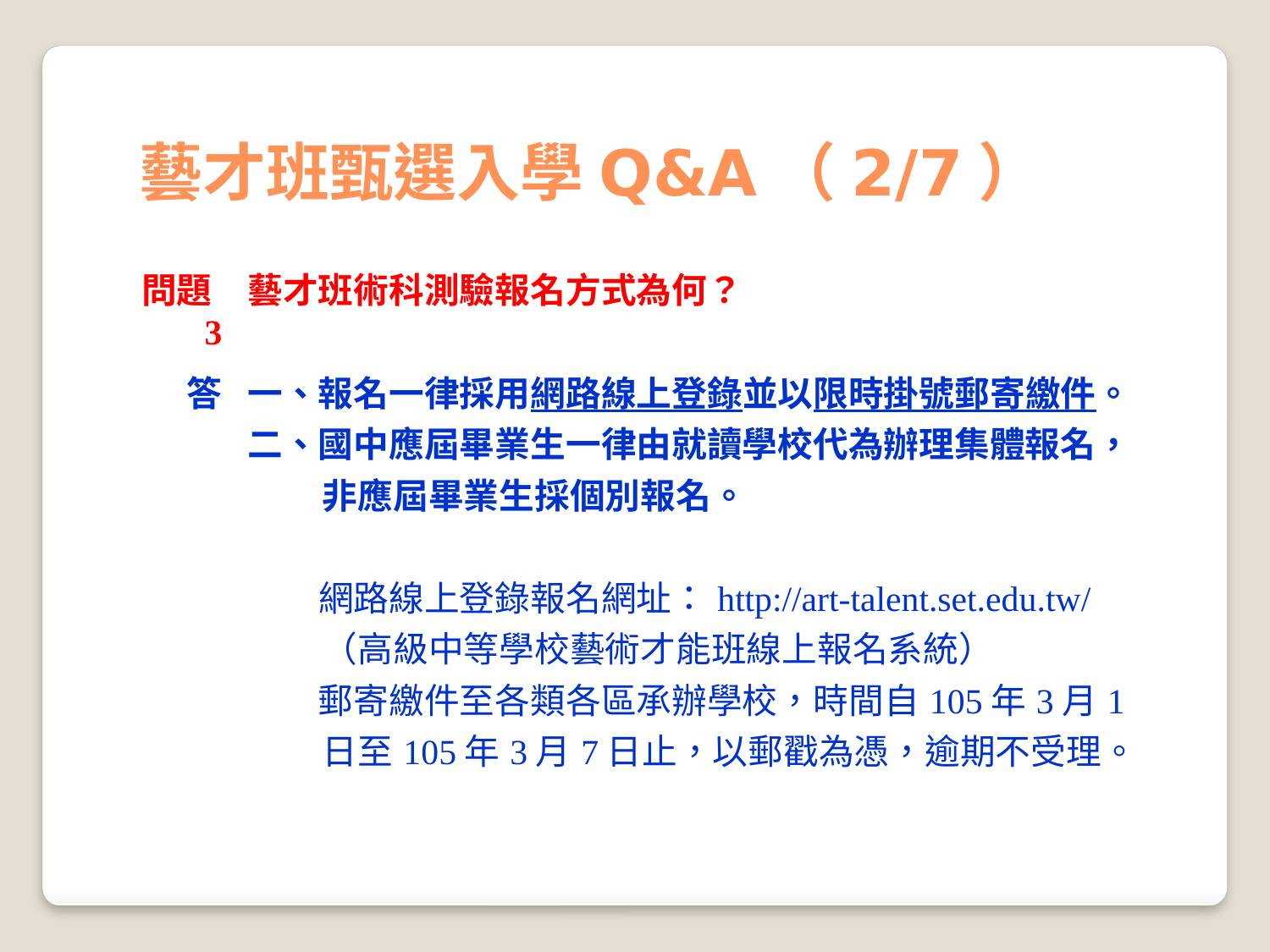

藝才班甄選入學Q&A（2/7）
| 問題3 | 藝才班術科測驗報名方式為何？ |
| --- | --- |
| 答 | 一、報名一律採用網路線上登錄並以限時掛號郵寄繳件。 二、國中應屆畢業生一律由就讀學校代為辦理集體報名，非應屆畢業生採個別報名。 　　 　　網路線上登錄報名網址：http://art-talent.set.edu.tw/（高級中等學校藝術才能班線上報名系統） 　　郵寄繳件至各類各區承辦學校，時間自105年3月1日至105年3月7日止，以郵戳為憑，逾期不受理。 |